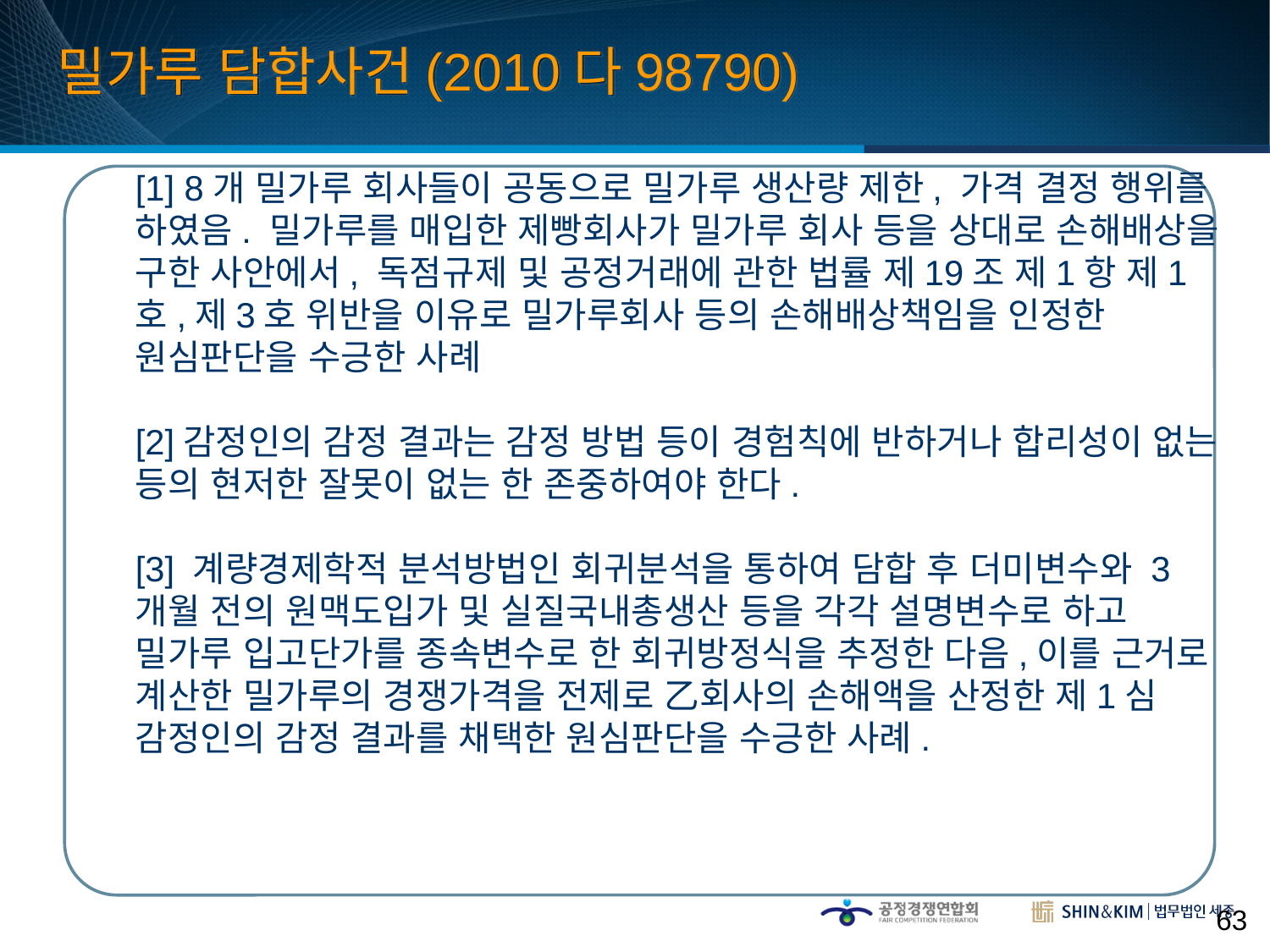

밀가루 담합사건(2010다98790)
[1] 8개 밀가루 회사들이 공동으로 밀가루 생산량 제한, 가격 결정 행위를 하였음. 밀가루를 매입한 제빵회사가 밀가루 회사 등을 상대로 손해배상을 구한 사안에서, 독점규제 및 공정거래에 관한 법률 제19조 제1항 제1호,제3호 위반을 이유로 밀가루회사 등의 손해배상책임을 인정한 원심판단을 수긍한 사례

[2]감정인의 감정 결과는 감정 방법 등이 경험칙에 반하거나 합리성이 없는 등의 현저한 잘못이 없는 한 존중하여야 한다.

[3] 계량경제학적 분석방법인 회귀분석을 통하여 담합 후 더미변수와 3개월 전의 원맥도입가 및 실질국내총생산 등을 각각 설명변수로 하고 밀가루 입고단가를 종속변수로 한 회귀방정식을 추정한 다음,이를 근거로 계산한 밀가루의 경쟁가격을 전제로 乙회사의 손해액을 산정한 제1심 감정인의 감정 결과를 채택한 원심판단을 수긍한 사례.

63